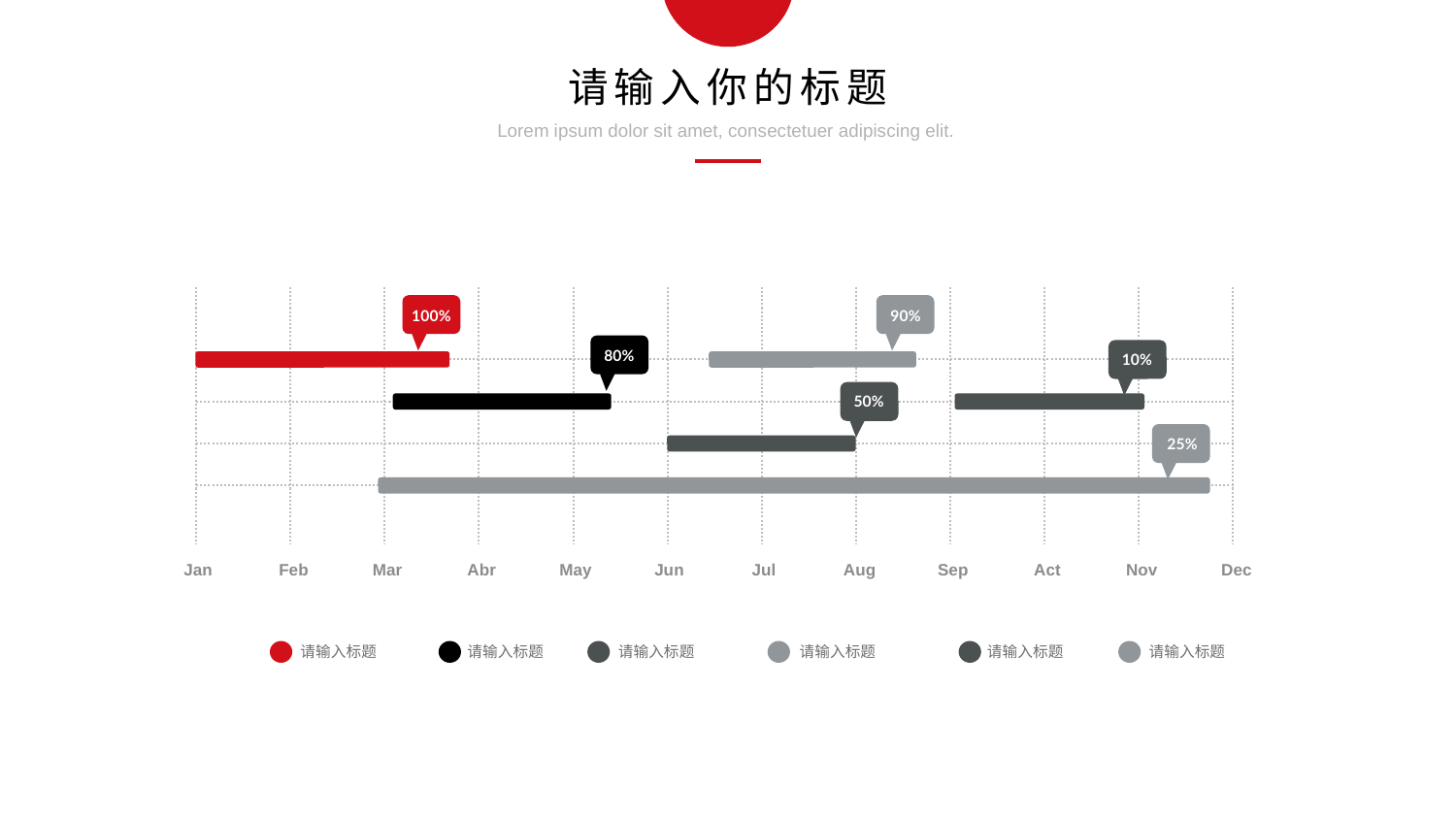

请输入你的标题
Lorem ipsum dolor sit amet, consectetuer adipiscing elit.

100%
90%

80%

10%

50%

25%

Jan
Feb
Mar
Abr
May
Jun
Jul
Aug
Sep
Act
Nov
Dec

请输入标题
请输入标题
请输入标题
请输入标题
请输入标题
请输入标题